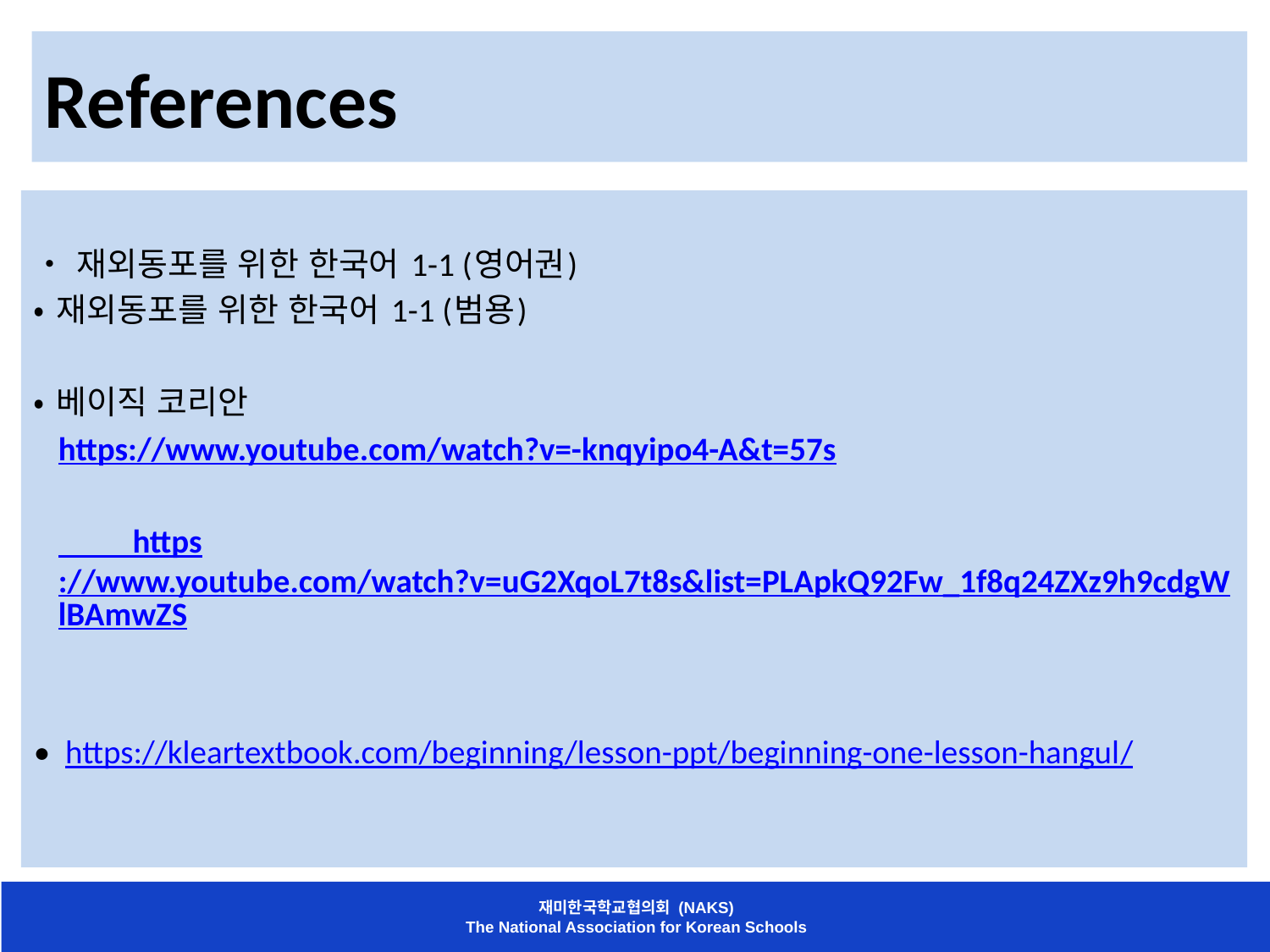

# References

• 재외동포를 위한 한국어 1-1 (영어권)
• 재외동포를 위한 한국어 1-1 (범용)

• 베이직 코리안
https://www.youtube.com/watch?v=-knqyipo4-A&t=57s

          https://www.youtube.com/watch?v=uG2XqoL7t8s&list=PLApkQ92Fw_1f8q24ZXz9h9cdgWlBAmwZS

•  https://kleartextbook.com/beginning/lesson-ppt/beginning-one-lesson-hangul/

재미한국학교협의회 (NAKS)
The National Association for Korean Schools